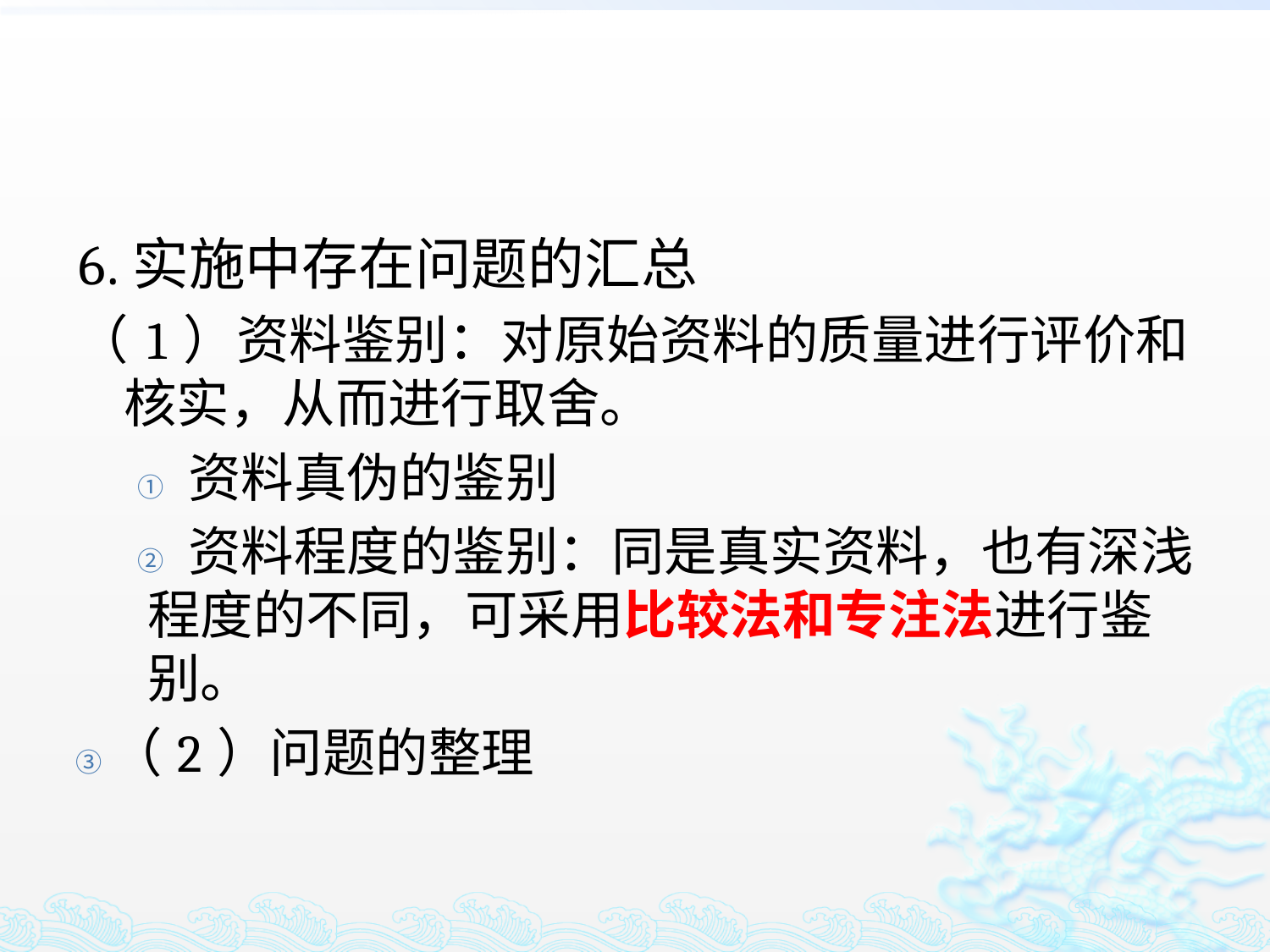

#
6.实施中存在问题的汇总
（1）资料鉴别：对原始资料的质量进行评价和核实，从而进行取舍。
 资料真伪的鉴别
 资料程度的鉴别：同是真实资料，也有深浅程度的不同，可采用比较法和专注法进行鉴别。
（2）问题的整理